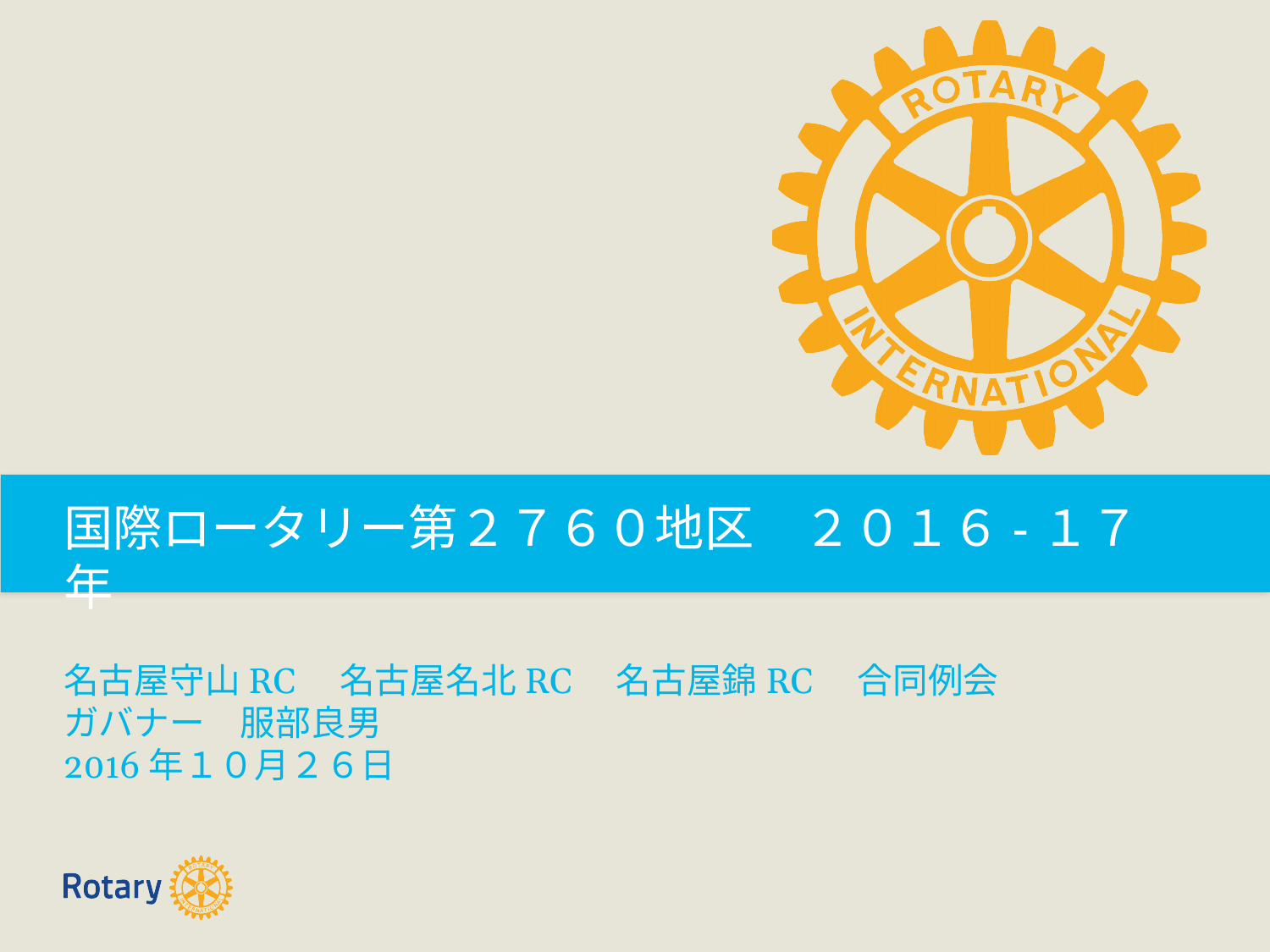

国際ロータリー第２７６０地区　２０１６-１７年
名古屋守山RC　名古屋名北RC　名古屋錦RC　合同例会
ガバナー　服部良男
2016年１０月２６日